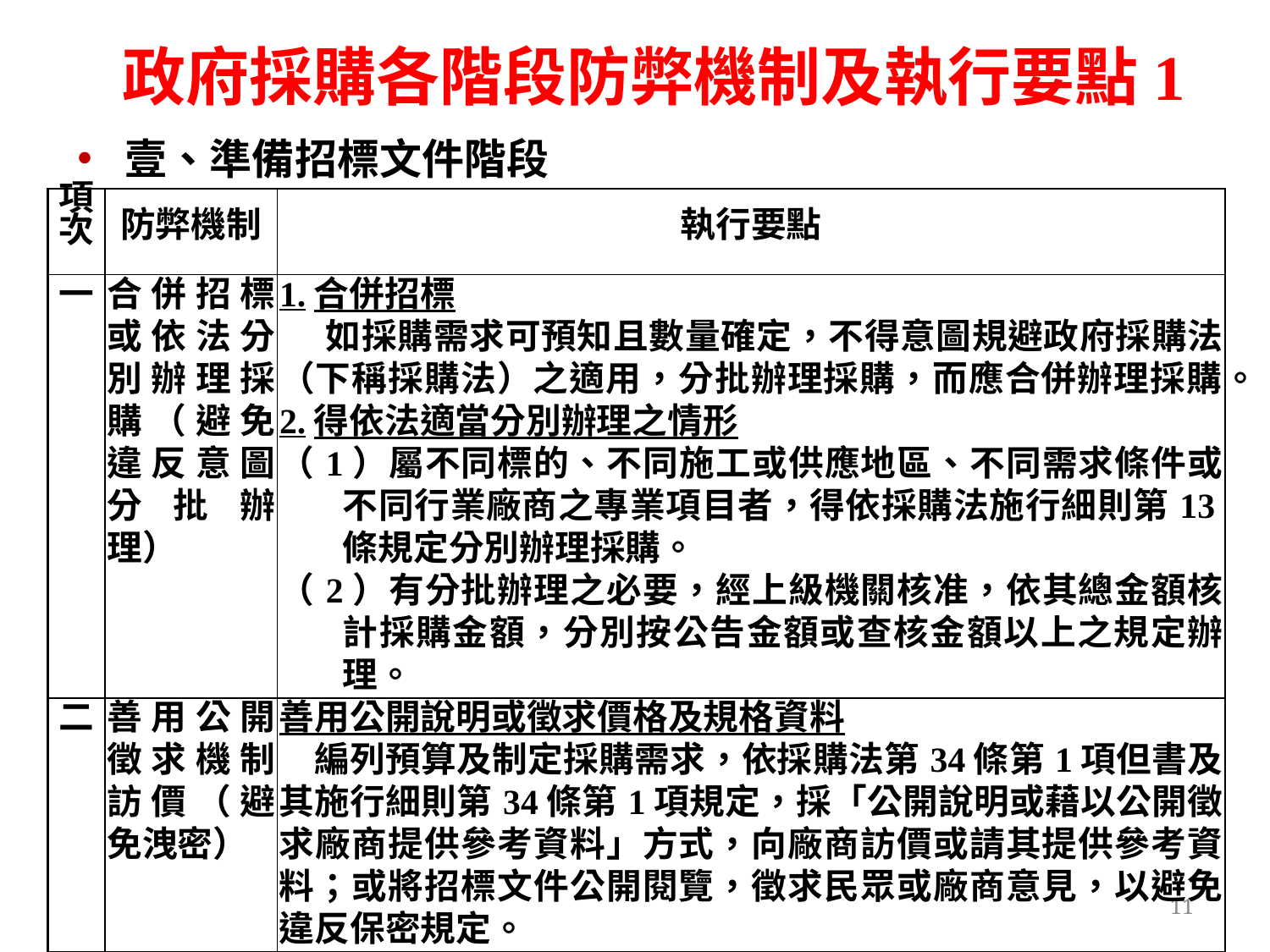

政府採購各階段防弊機制及執行要點1
壹、準備招標文件階段
| 項次 | 防弊機制 | 執行要點 |
| --- | --- | --- |
| 一 | 合併招標或依法分別辦理採購（避免違反意圖分批辦理） | 1.合併招標 如採購需求可預知且數量確定，不得意圖規避政府採購法（下稱採購法）之適用，分批辦理採購，而應合併辦理採購。 2.得依法適當分別辦理之情形 （1）屬不同標的、不同施工或供應地區、不同需求條件或不同行業廠商之專業項目者，得依採購法施行細則第13條規定分別辦理採購。 （2）有分批辦理之必要，經上級機關核准，依其總金額核計採購金額，分別按公告金額或查核金額以上之規定辦理。 |
| 二 | 善用公開徵求機制訪價（避免洩密） | 善用公開說明或徵求價格及規格資料 編列預算及制定採購需求，依採購法第34條第1項但書及其施行細則第34條第1項規定，採「公開說明或藉以公開徵求廠商提供參考資料」方式，向廠商訪價或請其提供參考資料；或將招標文件公開閱覽，徵求民眾或廠商意見，以避免違反保密規定。 |
11